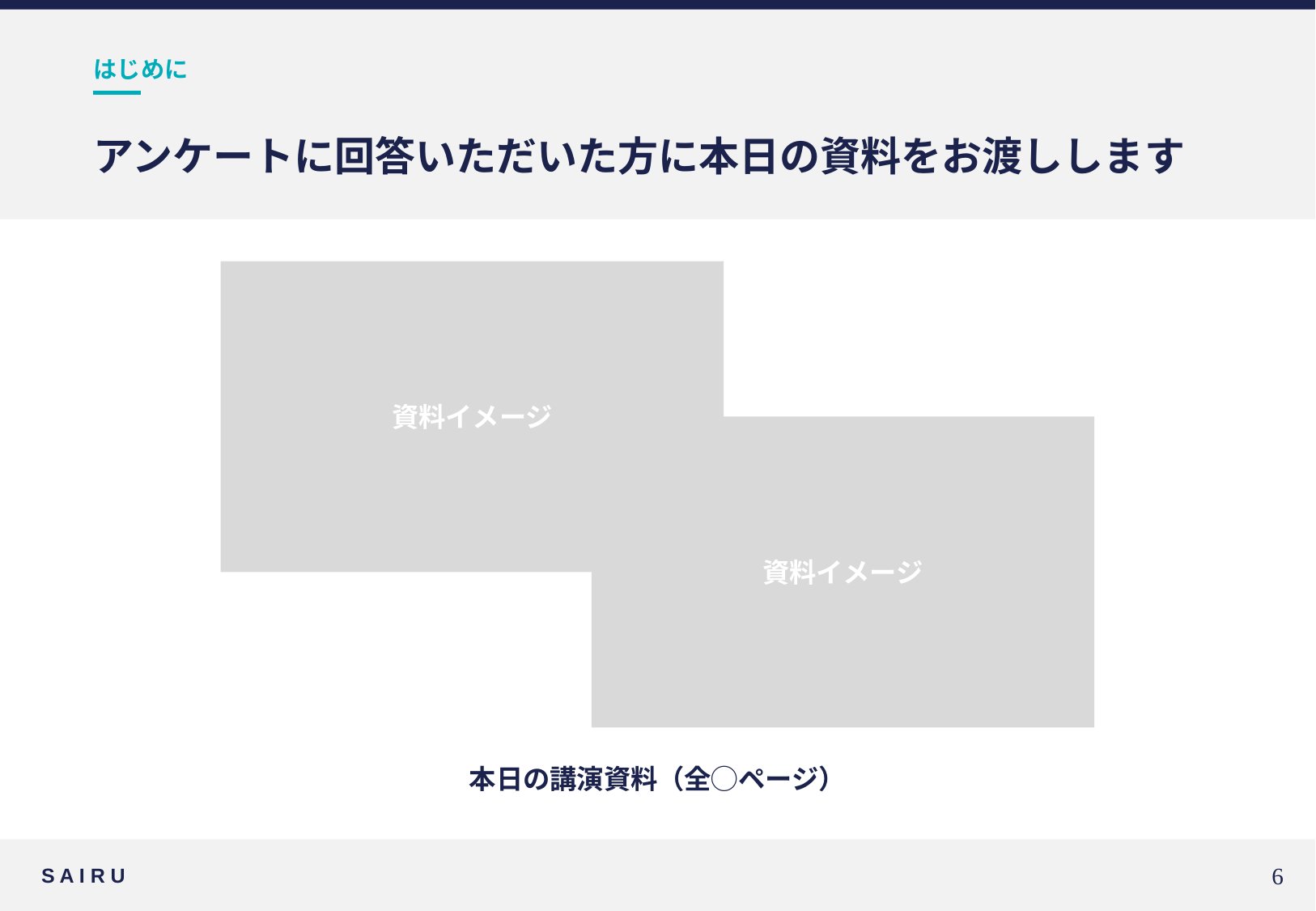

はじめに
# アンケートに回答いただいた方に本日の資料をお渡しします
資料イメージ
資料イメージ
本日の講演資料（全◯ページ）
S A I R U
6